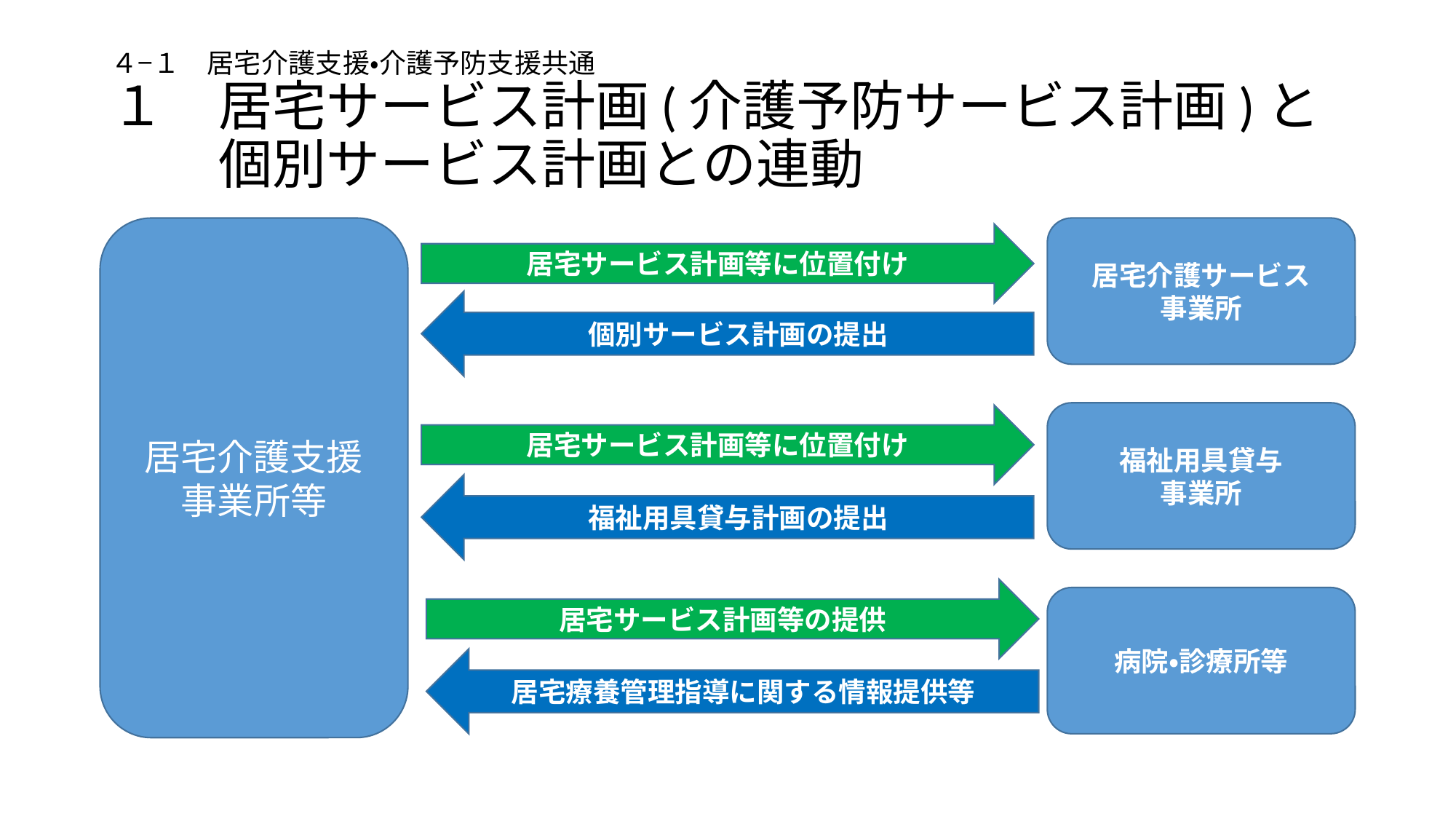

# ４−１　居宅介護支援・介護予防支援共通 １　居宅サービス計画(介護予防サービス計画)と 　　個別サービス計画との連動
居宅介護サービス
事業所

居宅介護支援
事業所等
居宅サービス計画等に位置付け
個別サービス計画の提出
福祉用具貸与
事業所
居宅サービス計画等に位置付け
福祉用具貸与計画の提出
居宅サービス計画等の提供
病院・診療所等
居宅療養管理指導に関する情報提供等